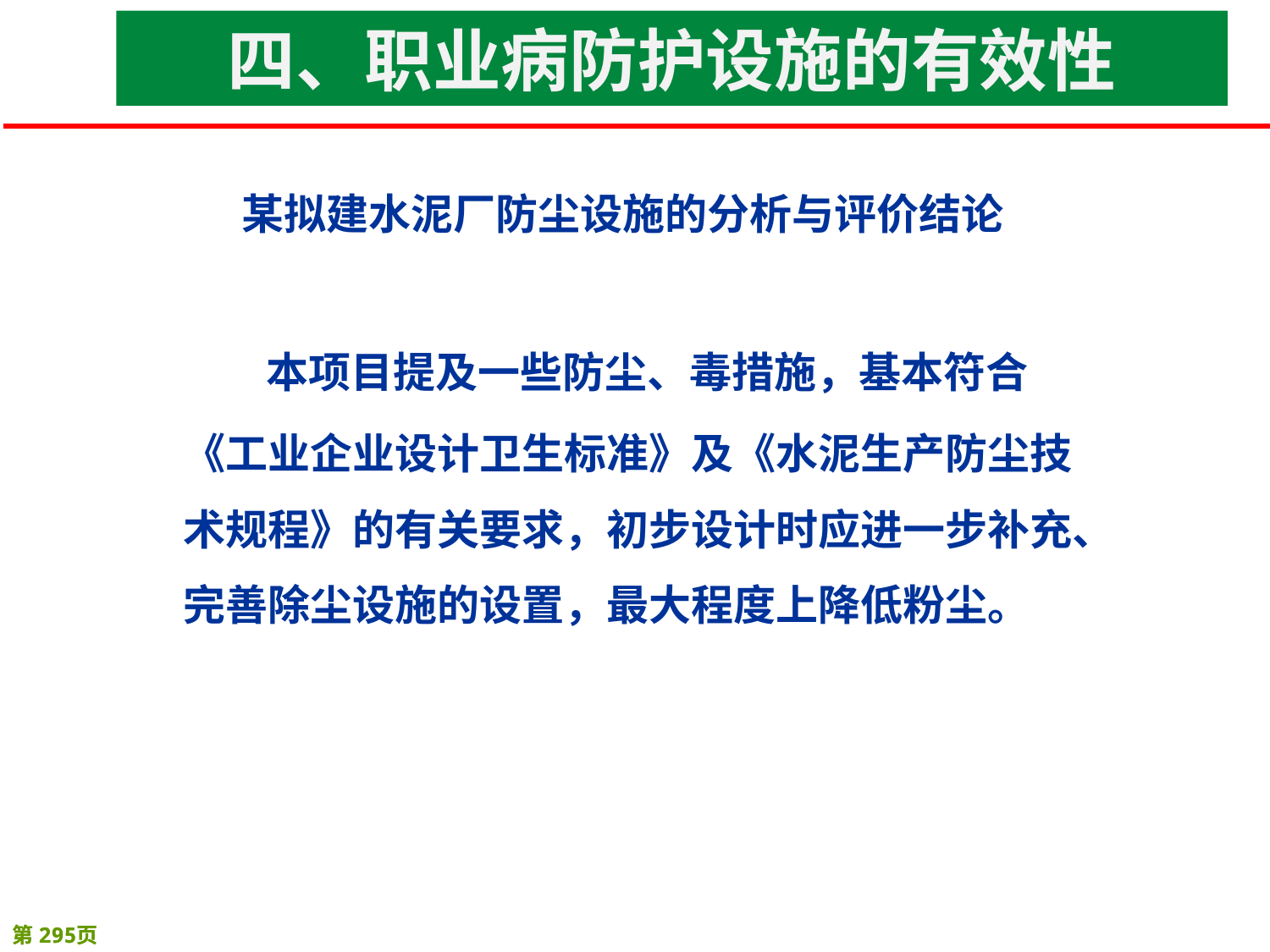

四、职业病防护设施的有效性

某拟建水泥厂防尘设施的分析与评价结论
本项目提及一些防尘、毒措施，基本符合
《工业企业设计卫生标准》及《水泥生产防尘技

术规程》的有关要求，初步设计时应进一步补充、

完善除尘设施的设置，最大程度上降低粉尘。